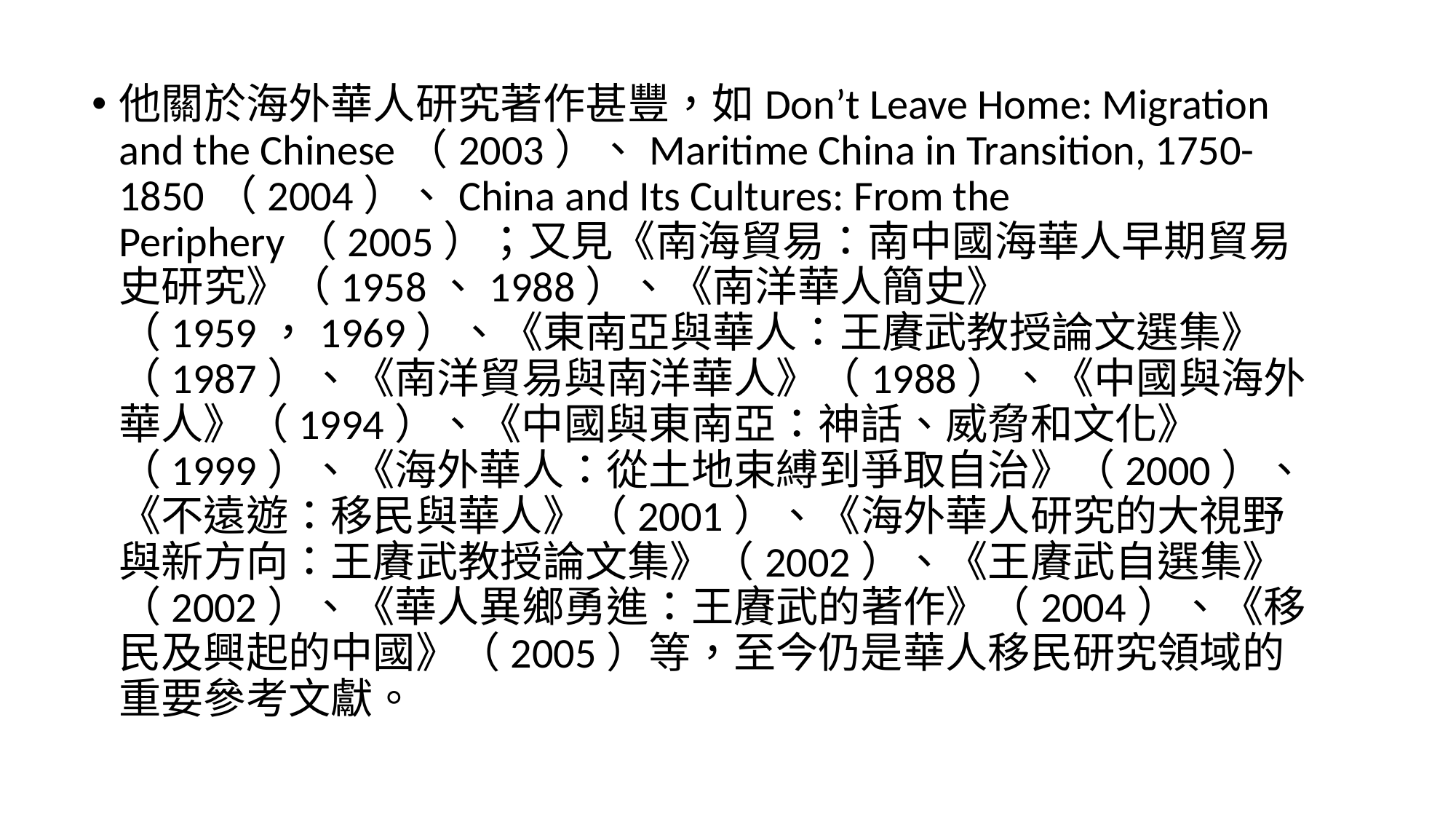

他關於海外華人研究著作甚豐，如Don’t Leave Home: Migration and the Chinese（2003）、Maritime China in Transition, 1750-1850（2004）、China and Its Cultures: From the Periphery（2005）；又見《南海貿易：南中國海華人早期貿易史研究》（1958、1988）、《南洋華人簡史》（1959，1969）、《東南亞與華人：王賡武教授論文選集》（1987）、《南洋貿易與南洋華人》（1988）、《中國與海外華人》（1994）、《中國與東南亞：神話、威脅和文化》（1999）、《海外華人：從土地束縛到爭取自治》（2000）、《不遠遊：移民與華人》（2001）、《海外華人研究的大視野與新方向：王賡武教授論文集》（2002）、《王賡武自選集》（2002）、《華人異鄉勇進：王賡武的著作》（2004）、《移民及興起的中國》（2005）等，至今仍是華人移民研究領域的重要參考文獻。